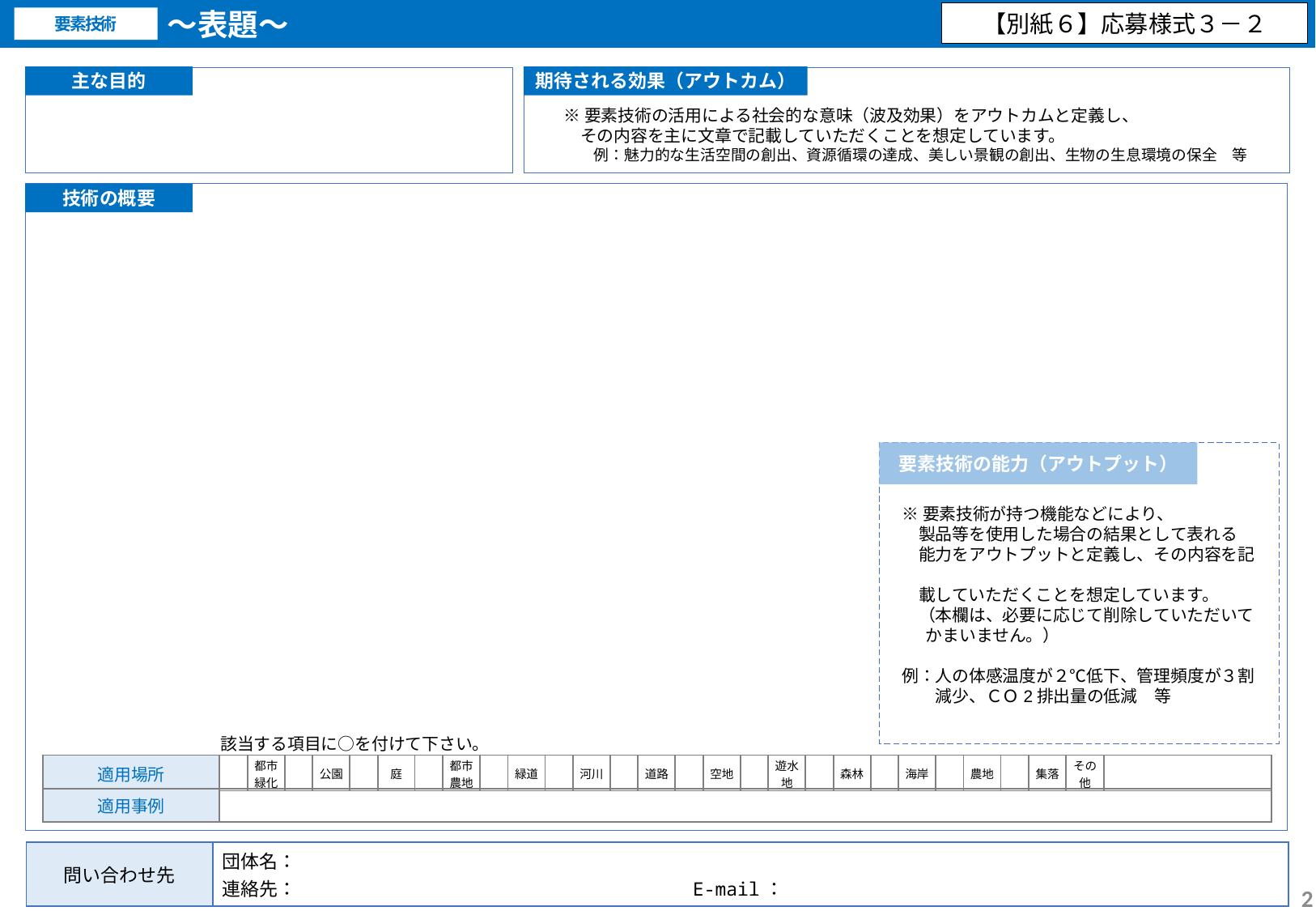

～表題～
【別紙６】応募様式３－２
要素技術
主な目的
期待される効果（アウトカム）

※要素技術の活用による社会的な意味（波及効果）をアウトカムと定義し、
　その内容を主に文章で記載していただくことを想定しています。
　　例：魅力的な生活空間の創出、資源循環の達成、美しい景観の創出、生物の生息環境の保全　等

技術の概要
要素技術の能力（アウトプット）

※要素技術が持つ機能などにより、
　製品等を使用した場合の結果として表れる
　能力をアウトプットと定義し、その内容を記
　載していただくことを想定しています。
　（本欄は、必要に応じて削除していただいてかまいません。）

例：人の体感温度が２℃低下、管理頻度が３割
　　減少、ＣＯ2排出量の低減　等
該当する項目に○を付けて下さい。
| 適用場所 |  | 都市 緑化 |  | 公園 |  | 庭 |  | 都市 農地 |  | 緑道 |  | 河川 |  | 道路 |  | 空地 |  | 遊水地 |  | 森林 |  | 海岸 |  | 農地 |  | 集落 | その 他 |  |
| --- | --- | --- | --- | --- | --- | --- | --- | --- | --- | --- | --- | --- | --- | --- | --- | --- | --- | --- | --- | --- | --- | --- | --- | --- | --- | --- | --- | --- |
| 適用事例 |  |
| --- | --- |
| 問い合わせ先 | 団体名： 連絡先：　　　　　　　　　　　　　　　　　　　　　E-mail： |
| --- | --- |
2